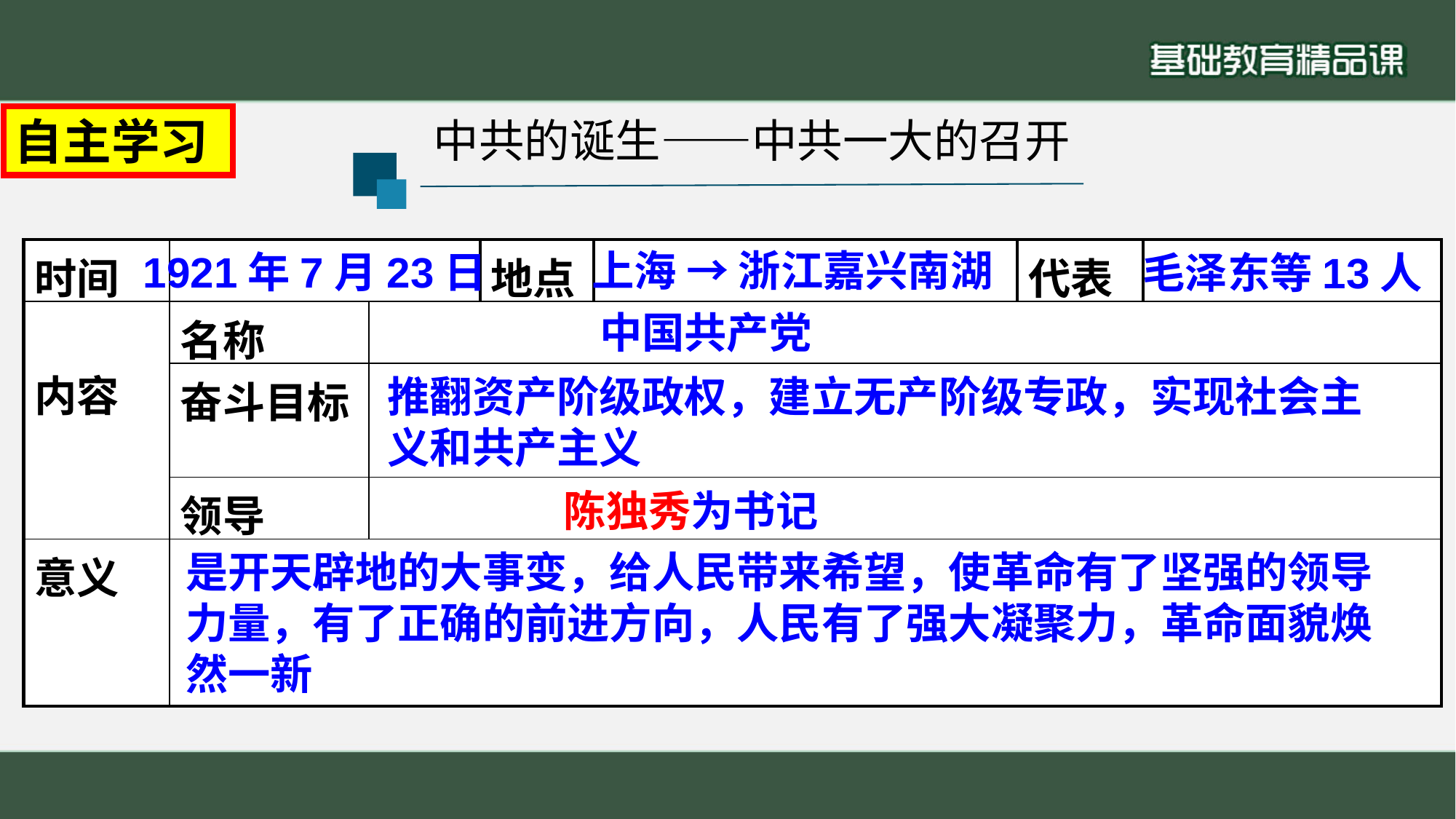

自主学习
中共的诞生——中共一大的召开

上海 → 浙江嘉兴南湖
| 时间 |  |  | 地点 |  | 代表 |  |
| --- | --- | --- | --- | --- | --- | --- |
| 内容 | 名称 |  |  |  |  |  |
|  | 奋斗目标 |  |  |  |  |  |
|  | 领导 |  |  |  |  |  |
| 意义 |  |  |  |  |  |  |
1921年7月23日
毛泽东等13人
中国共产党
推翻资产阶级政权，建立无产阶级专政，实现社会主义和共产主义
陈独秀为书记
是开天辟地的大事变，给人民带来希望，使革命有了坚强的领导力量，有了正确的前进方向，人民有了强大凝聚力，革命面貌焕然一新